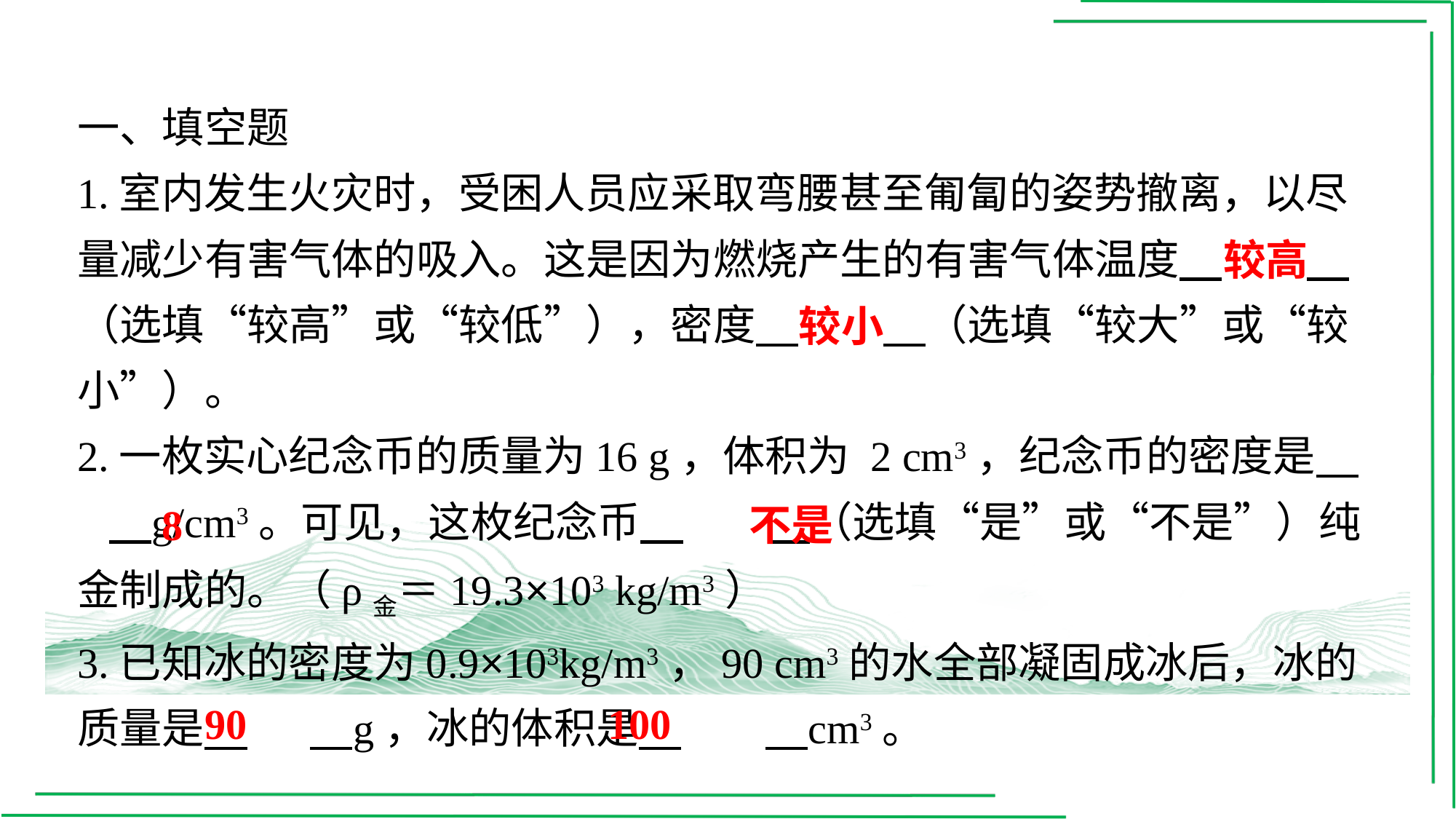

一、填空题
1.室内发生火灾时，受困人员应采取弯腰甚至匍匐的姿势撤离，以尽量减少有害气体的吸入。这是因为燃烧产生的有害气体温度 　较高　⁠（选填“较高”或“较低”），密度 　较小　⁠（选填“较大”或“较小”）。
2.一枚实心纪念币的质量为16 g，体积为 2 cm3，纪念币的密度是 　8　⁠g/cm3。可见，这枚纪念币 　不是　⁠（选填“是”或“不是”）纯金制成的。（ρ金＝19.3×103 kg/m3）
3.已知冰的密度为0.9×103kg/m3，90 cm3的水全部凝固成冰后，冰的质量是 　90　⁠g，冰的体积是 　100　⁠cm3。
较高
较小
8
不是
90
100